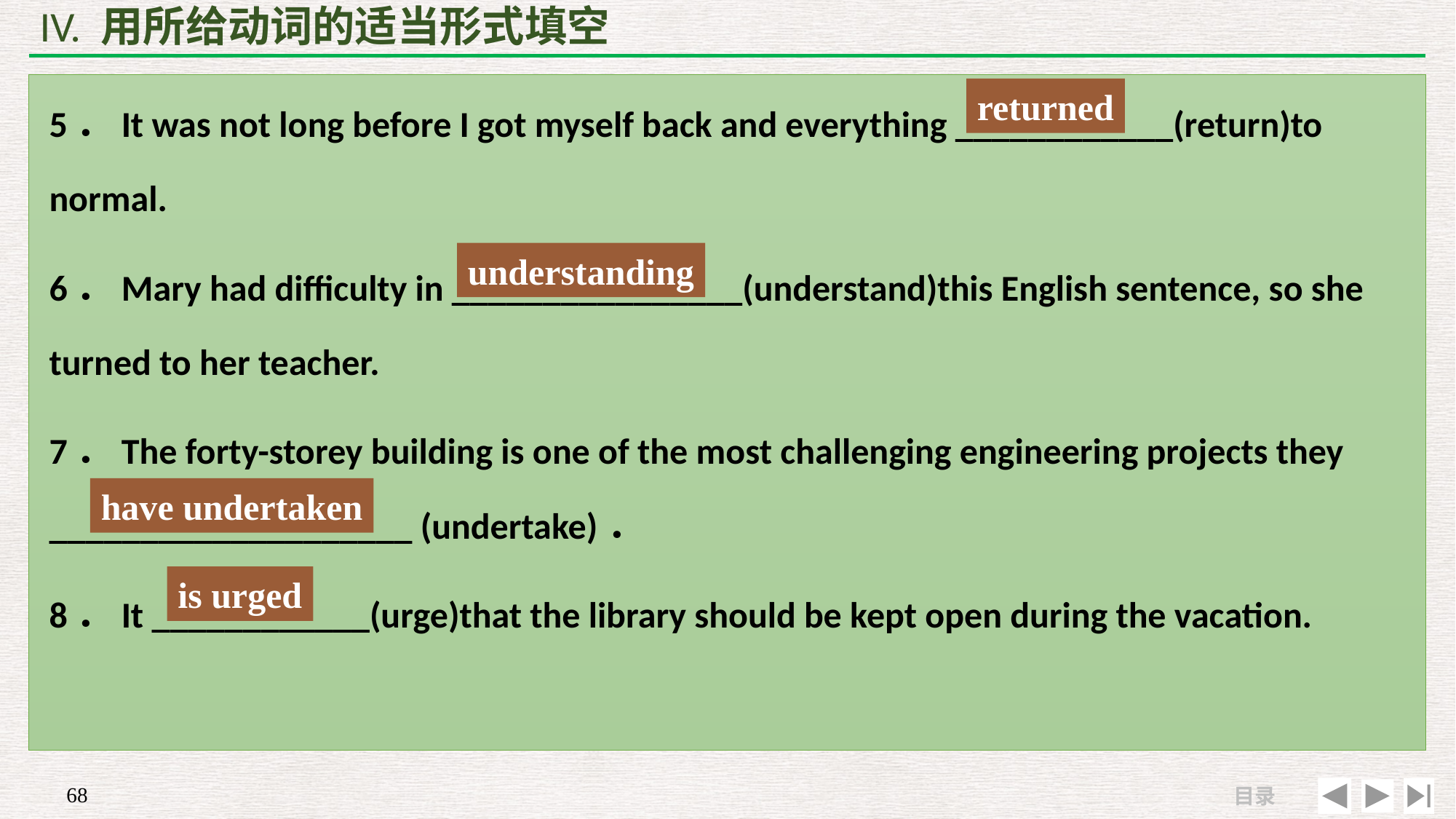

# IV. 用所给动词的适当形式填空
5．It was not long before I got myself back and everything ____________(return)to normal.
6．Mary had difficulty in ________________(understand)this English sentence, so she turned to her teacher.
7．The forty-storey building is one of the most challenging engineering projects they ____________________ (undertake)．
8．It ____________(urge)that the library should be kept open during the vacation.

returned
understanding
have undertaken
is urged